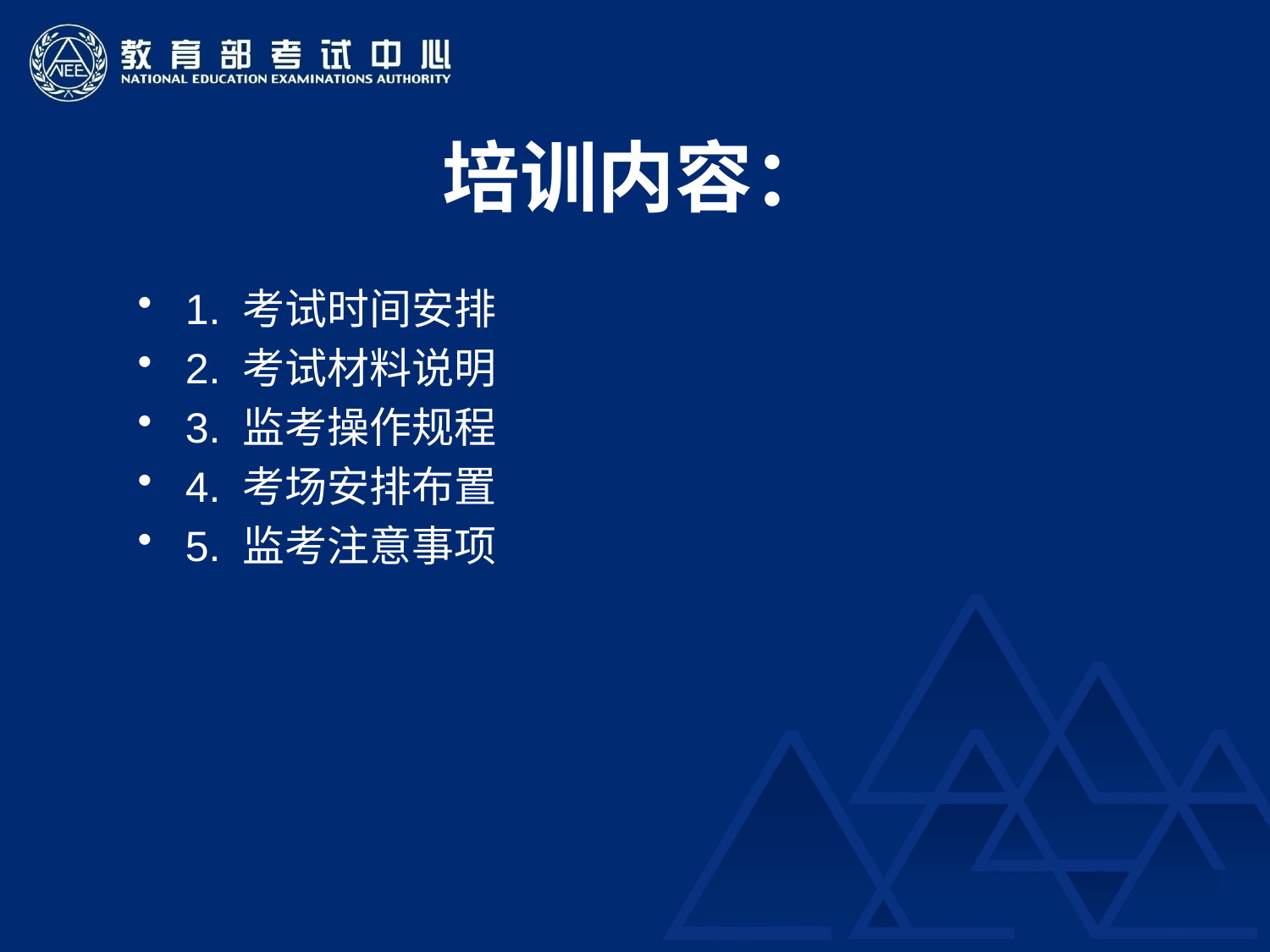

# 培训内容：
1. 考试时间安排
2. 考试材料说明
3. 监考操作规程
4. 考场安排布置
5. 监考注意事项